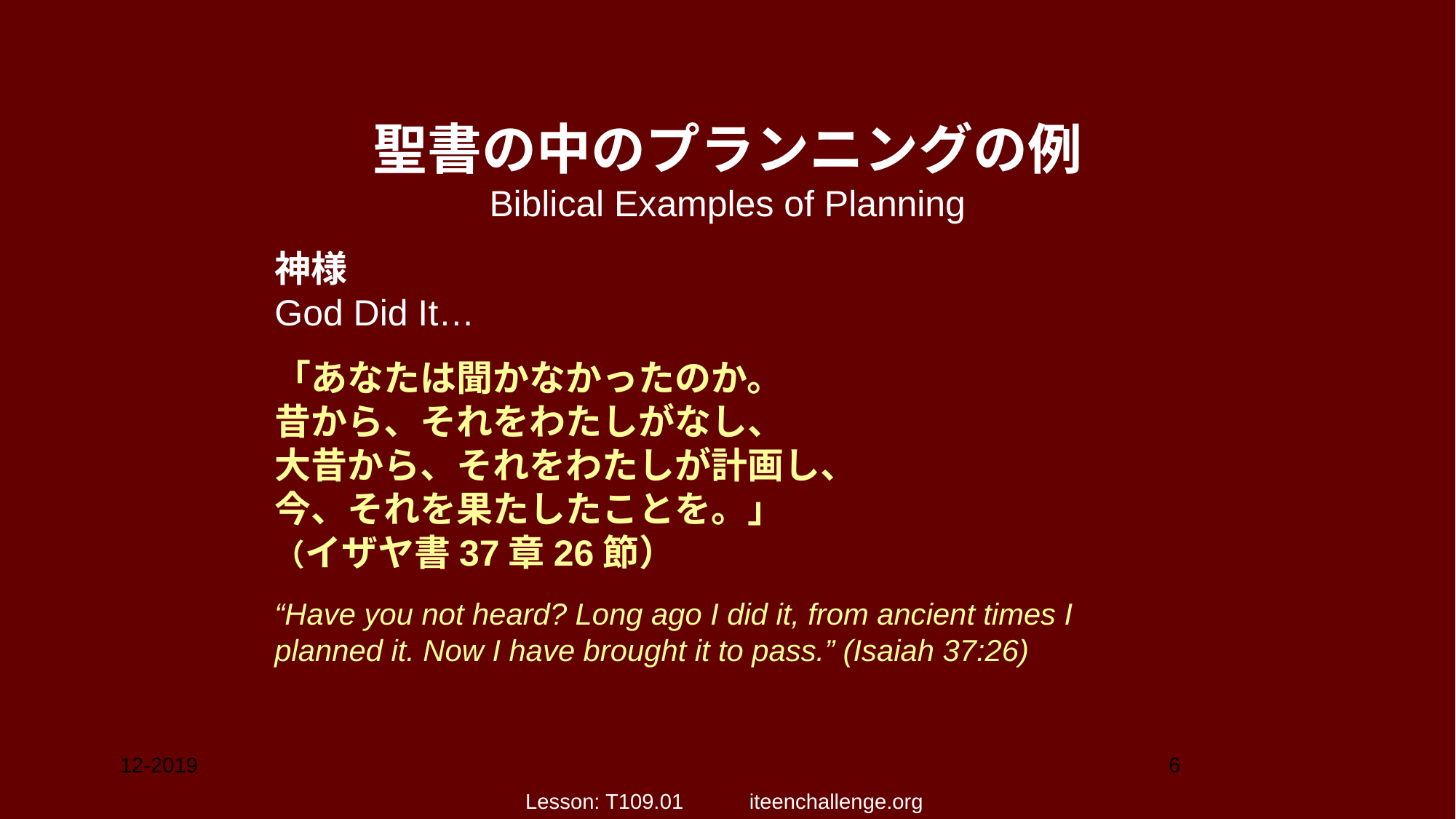

聖書の中のプランニングの例
Biblical Examples of Planning

神様
God Did It…

「あなたは聞かなかったのか。
昔から、それをわたしがなし、
大昔から、それをわたしが計画し、
今、それを果たしたことを。」
（イザヤ書37章26節）

“Have you not heard? Long ago I did it, from ancient times I planned it. Now I have brought it to pass.” (Isaiah 37:26)
12-2019
6
Lesson: T109.01           iteenchallenge.org